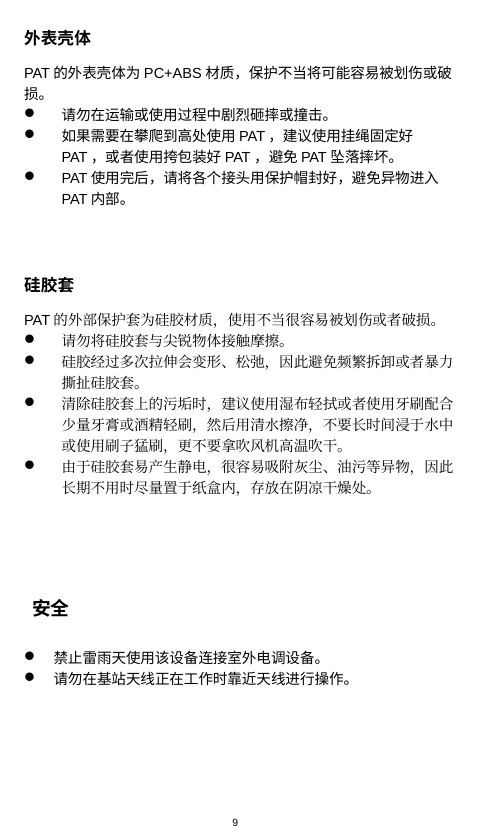

外表壳体
PAT的外表壳体为PC+ABS材质，保护不当将可能容易被划伤或破损。
请勿在运输或使用过程中剧烈砸摔或撞击。
如果需要在攀爬到高处使用PAT，建议使用挂绳固定好PAT，或者使用挎包装好PAT，避免PAT坠落摔坏。
PAT使用完后，请将各个接头用保护帽封好，避免异物进入PAT内部。
硅胶套
PAT的外部保护套为硅胶材质，使用不当很容易被划伤或者破损。
请勿将硅胶套与尖锐物体接触摩擦。
硅胶经过多次拉伸会变形、松弛，因此避免频繁拆卸或者暴力撕扯硅胶套。
清除硅胶套上的污垢时，建议使用湿布轻拭或者使用牙刷配合少量牙膏或酒精轻刷，然后用清水擦净，不要长时间浸于水中或使用刷子猛刷，更不要拿吹风机高温吹干。
由于硅胶套易产生静电，很容易吸附灰尘、油污等异物，因此长期不用时尽量置于纸盒内，存放在阴凉干燥处。

安全
禁止雷雨天使用该设备连接室外电调设备。
请勿在基站天线正在工作时靠近天线进行操作。
9